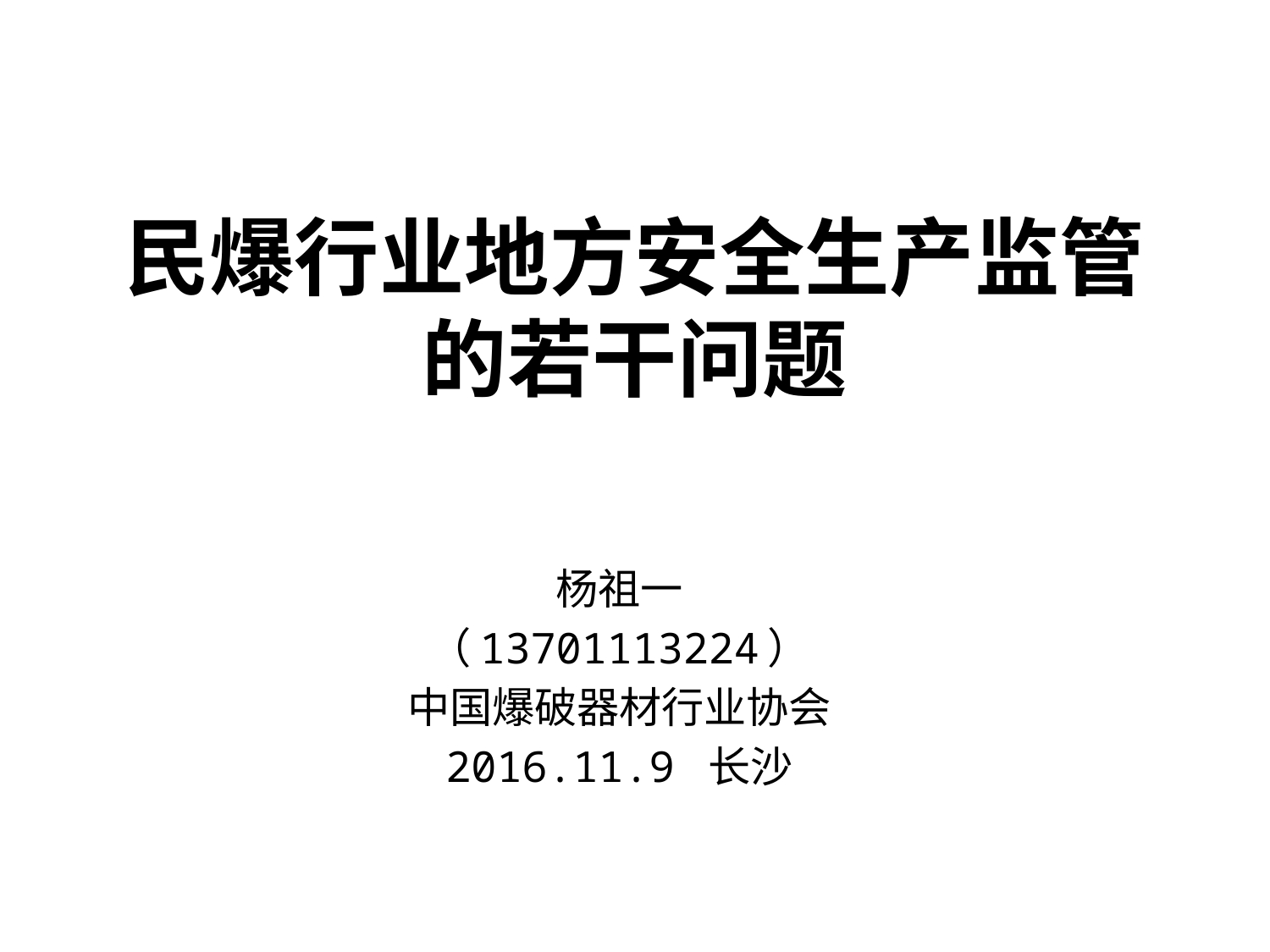

# 民爆行业地方安全生产监管 的若干问题
杨祖一
（13701113224）
中国爆破器材行业协会
2016.11.9 长沙